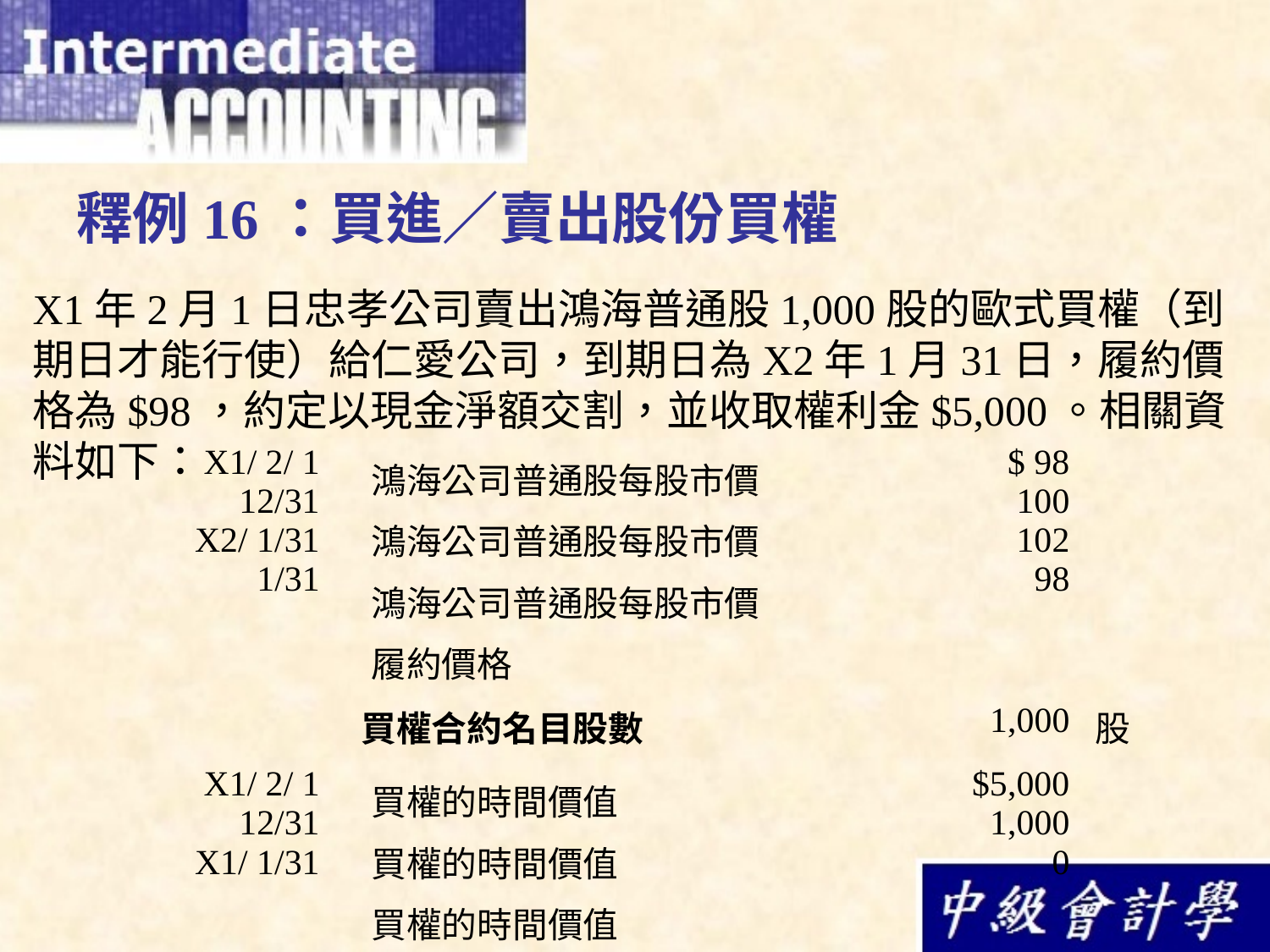

# 釋例16：買進／賣出股份買權
X1年2月1日忠孝公司賣出鴻海普通股1,000股的歐式買權（到期日才能行使）給仁愛公司，到期日為X2年1月31日，履約價格為$98，約定以現金淨額交割，並收取權利金$5,000。相關資料如下：

| X1/ 2/ 1 12/31 X2/ 1/31 1/31 | 鴻海公司普通股每股市價 鴻海公司普通股每股市價 鴻海公司普通股每股市價 履約價格 | $ 98 100 102 98 |  |
| --- | --- | --- | --- |
| 買權合約名目股數 |  | 1,000 | 股 |
| X1/ 2/ 1 12/31 X1/ 1/31 | 買權的時間價值 買權的時間價值 買權的時間價值 | $5,000 1,000 0 |  |